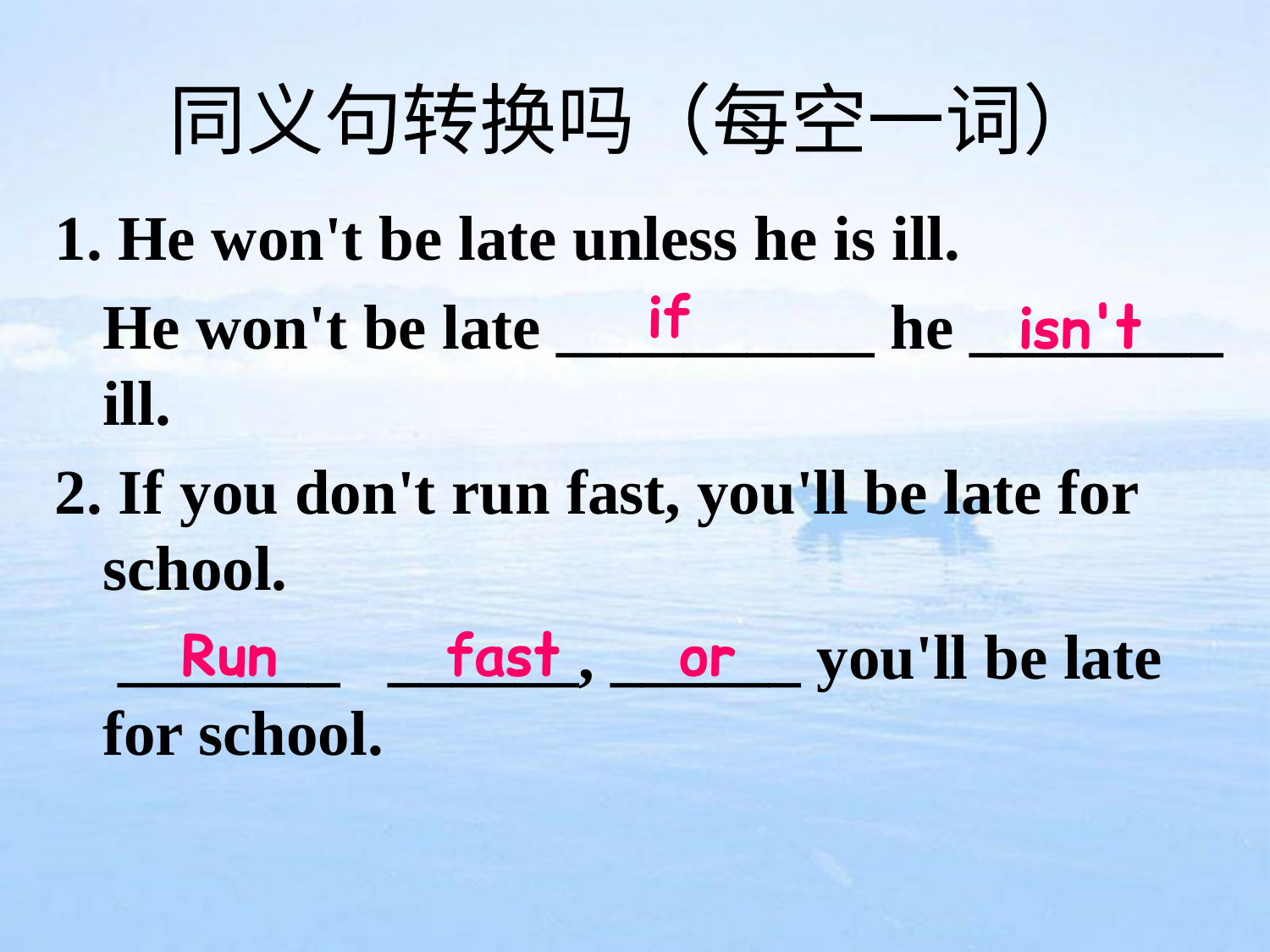

# 同义句转换吗（每空一词）
1. He won't be late unless he is ill.
   He won't be late __________ he ________ ill.
2. If you don't run fast, you'll be late for school.
    _______   ______, ______ you'll be late for school.
if
isn't
Run
fast
or